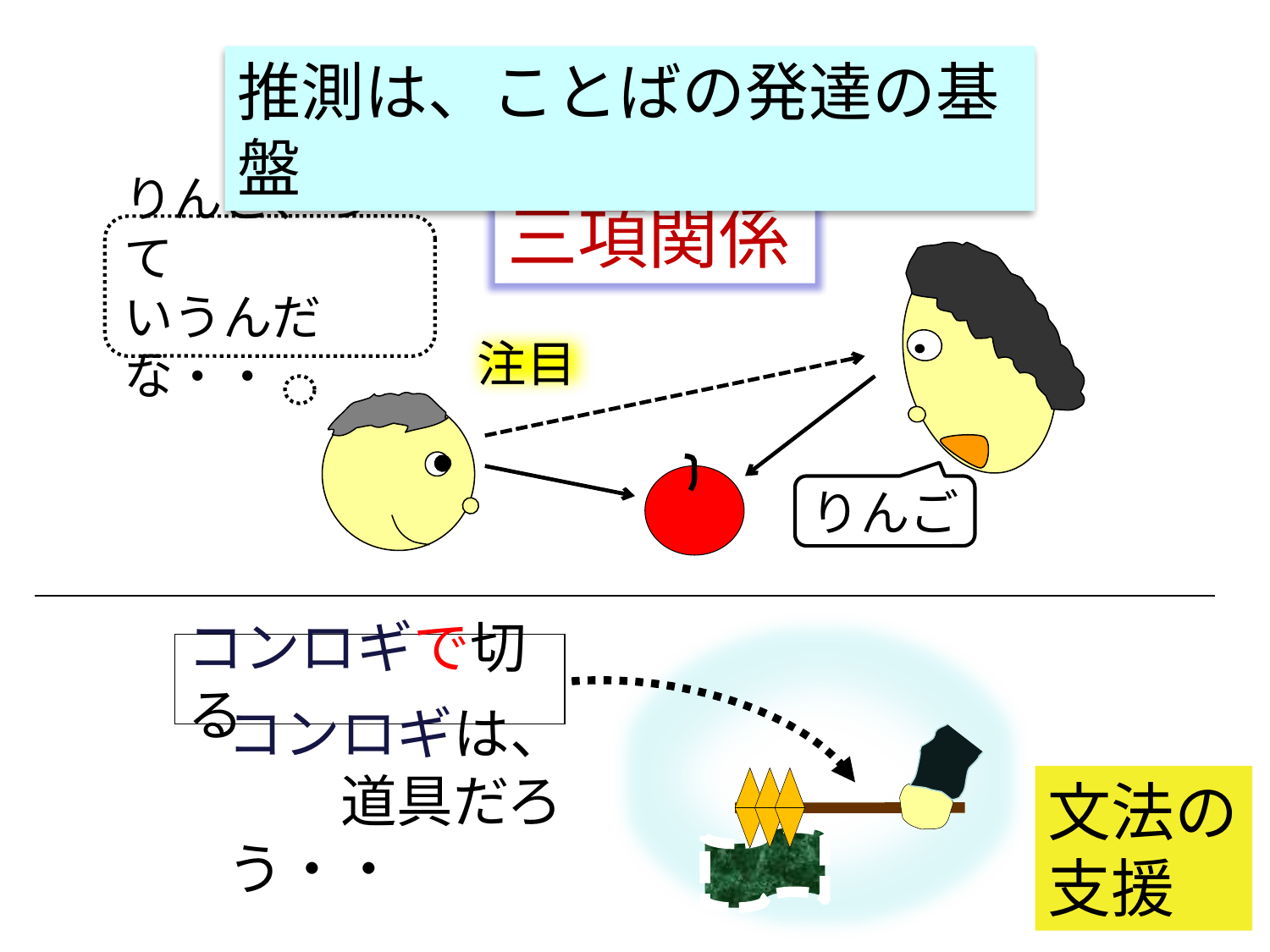

推測は、ことばの発達の基盤
三項関係
りんご、って
いうんだな・・

注目

りんご
コンロギで切る

コンロギは、
　　道具だろう・・

文法の
支援